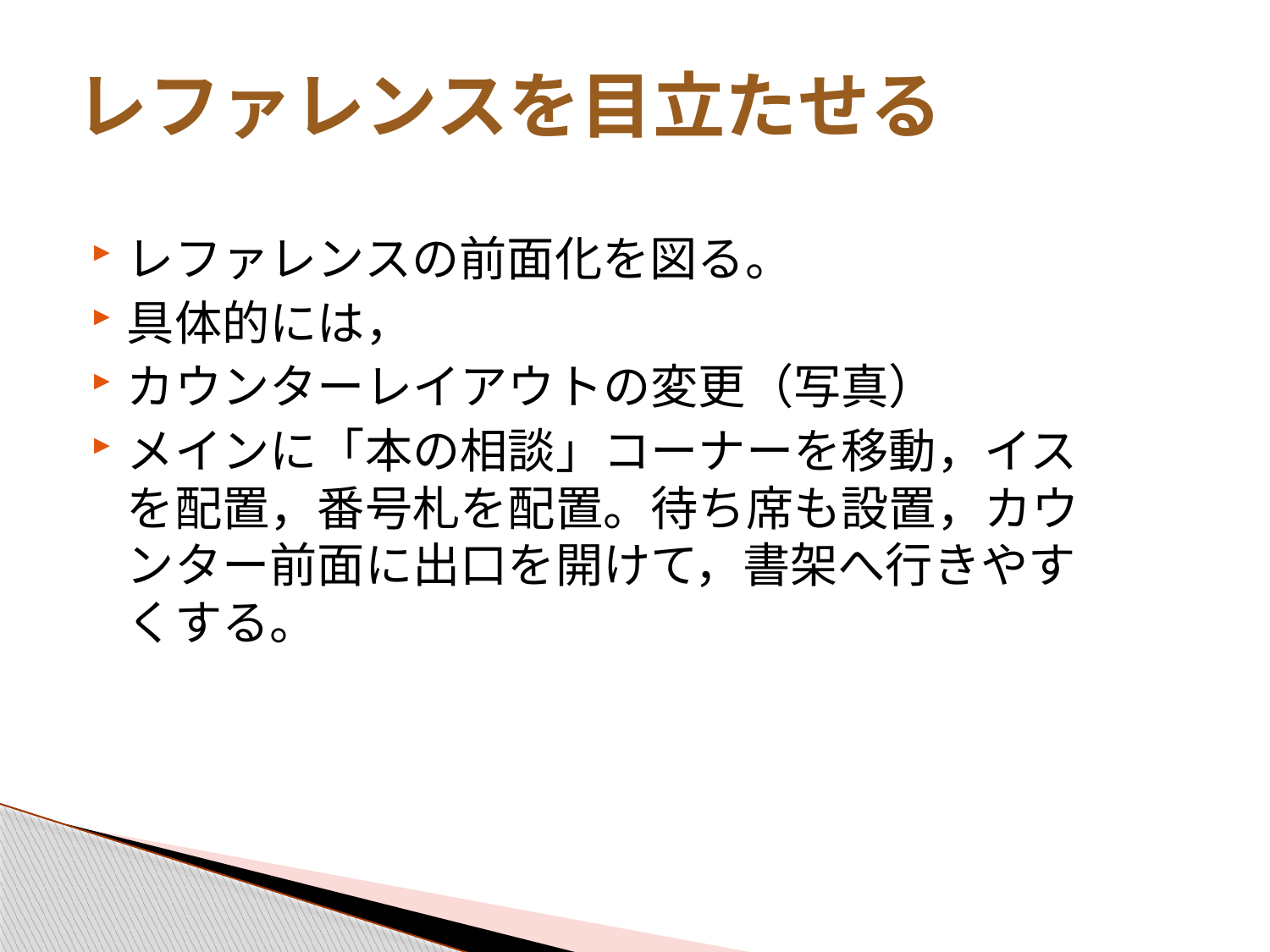

# レファレンスを目立たせる
レファレンスの前面化を図る。
具体的には，
カウンターレイアウトの変更（写真）
メインに「本の相談」コーナーを移動，イスを配置，番号札を配置。待ち席も設置，カウンター前面に出口を開けて，書架へ行きやすくする。